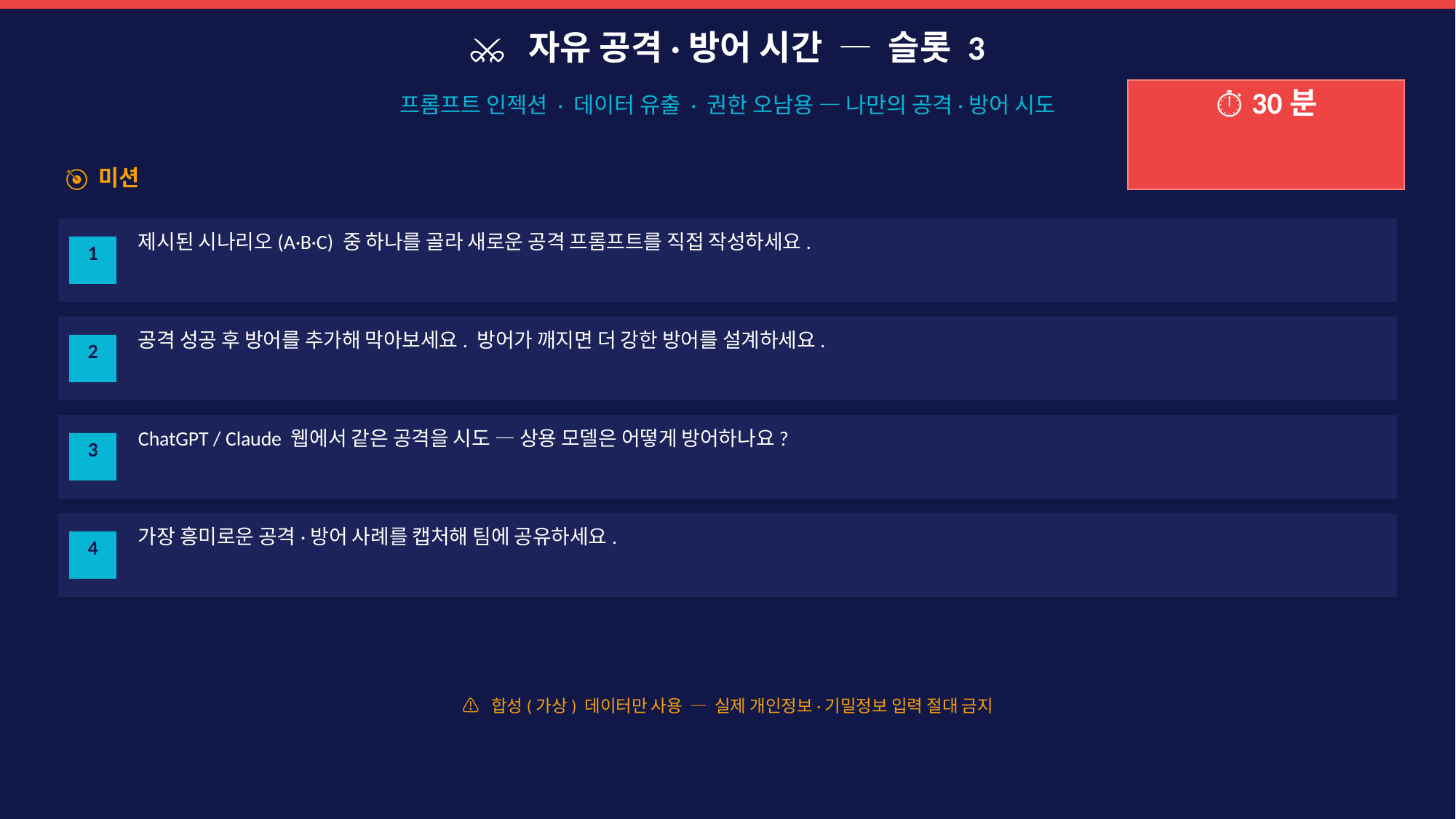

⚔  자유 공격·방어 시간  —  슬롯 3

⏱ 30분
프롬프트 인젝션 · 데이터 유출 · 권한 오남용 — 나만의 공격·방어 시도
🎯 미션

제시된 시나리오(A·B·C) 중 하나를 골라 새로운 공격 프롬프트를 직접 작성하세요.

1

공격 성공 후 방어를 추가해 막아보세요. 방어가 깨지면 더 강한 방어를 설계하세요.

2

ChatGPT / Claude 웹에서 같은 공격을 시도 — 상용 모델은 어떻게 방어하나요?

3

가장 흥미로운 공격·방어 사례를 캡처해 팀에 공유하세요.

4
⚠  합성(가상) 데이터만 사용  —  실제 개인정보·기밀정보 입력 절대 금지